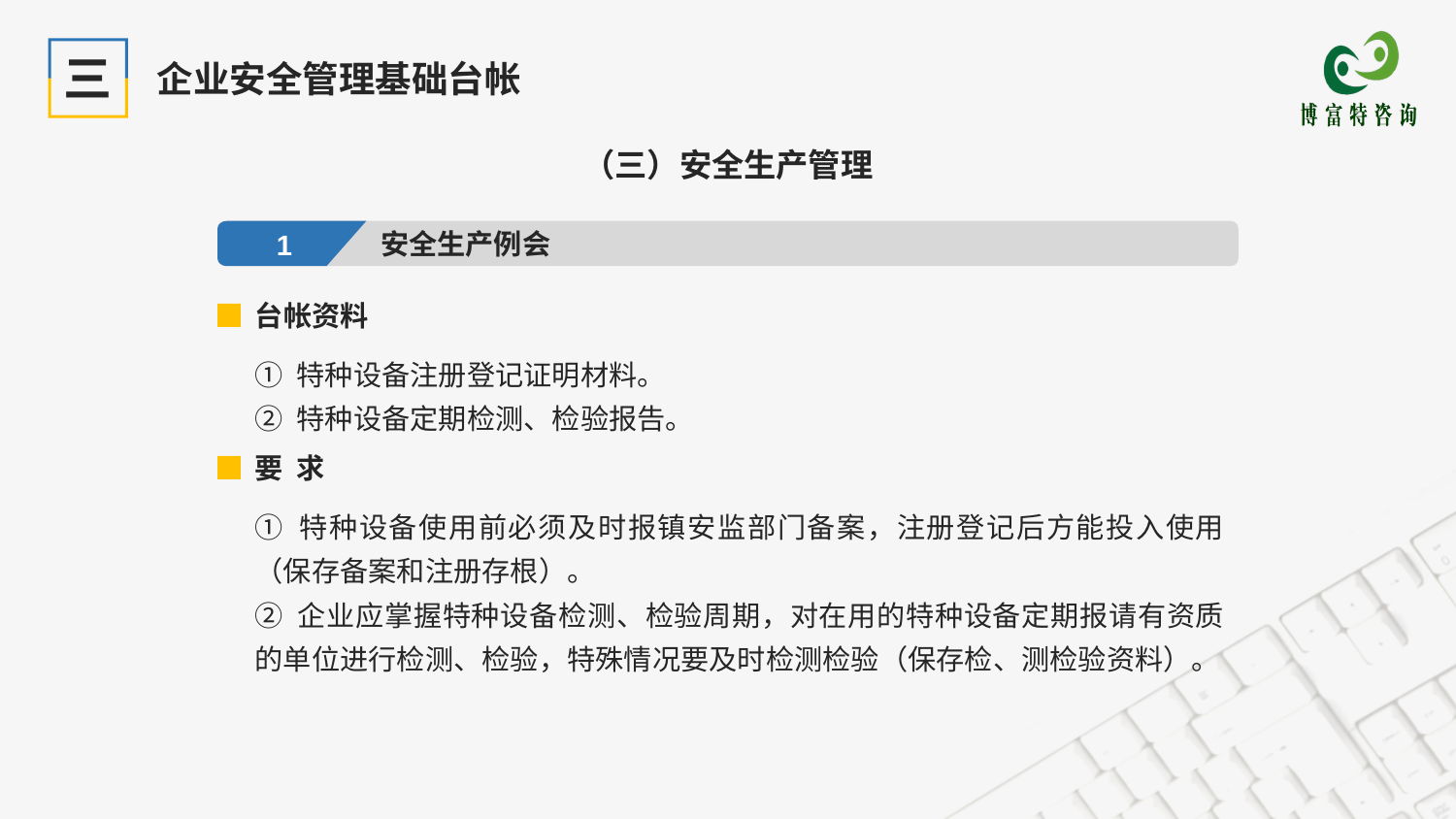

三
企业安全管理基础台帐
（三）安全生产管理
安全生产例会
1

台帐资料
① 特种设备注册登记证明材料。
② 特种设备定期检测、检验报告。
要  求

① 特种设备使用前必须及时报镇安监部门备案，注册登记后方能投入使用（保存备案和注册存根）。
② 企业应掌握特种设备检测、检验周期，对在用的特种设备定期报请有资质的单位进行检测、检验，特殊情况要及时检测检验（保存检、测检验资料）。